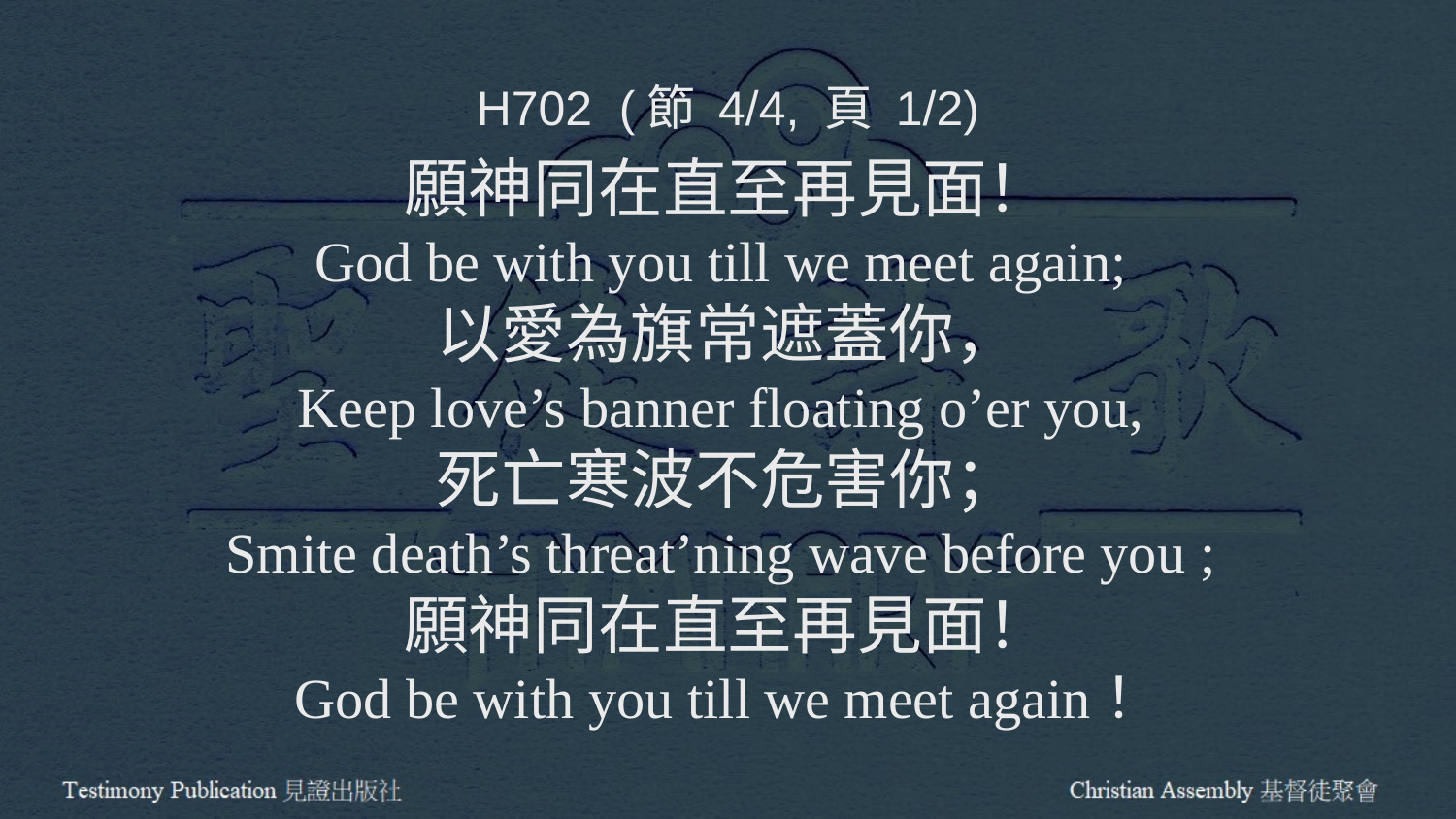

H702  (節 4/4, 頁 1/2)
願神同在直至再見面！
God be with you till we meet again;
以愛為旗常遮蓋你，
Keep love’s banner floating o’er you,
死亡寒波不危害你；
Smite death’s threat’ning wave before you ;
願神同在直至再見面！
God be with you till we meet again！